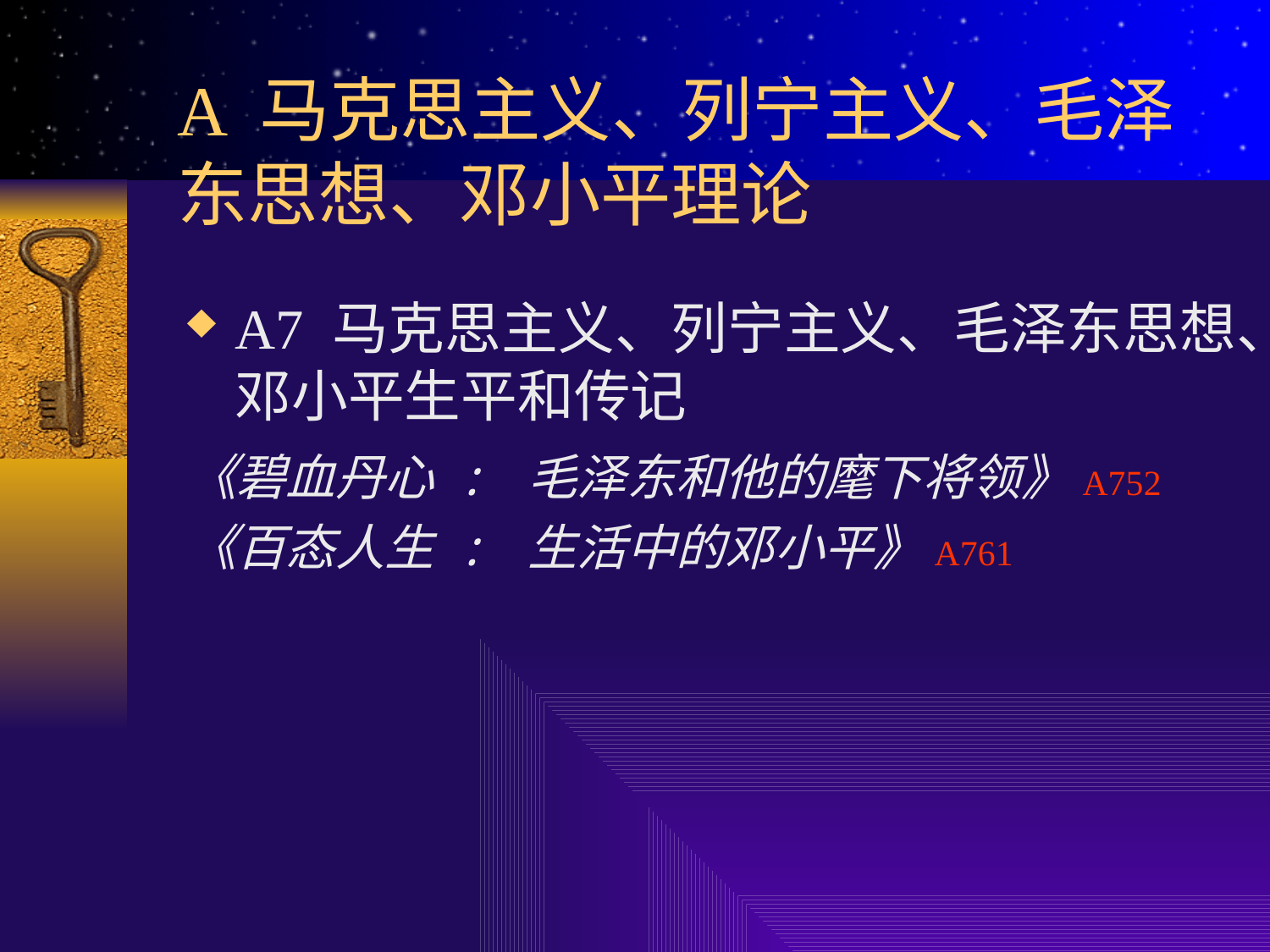

# A 马克思主义、列宁主义、毛泽东思想、邓小平理论
A7 马克思主义、列宁主义、毛泽东思想、邓小平生平和传记
《碧血丹心 : 毛泽东和他的麾下将领》A752
《百态人生 : 生活中的邓小平》A761